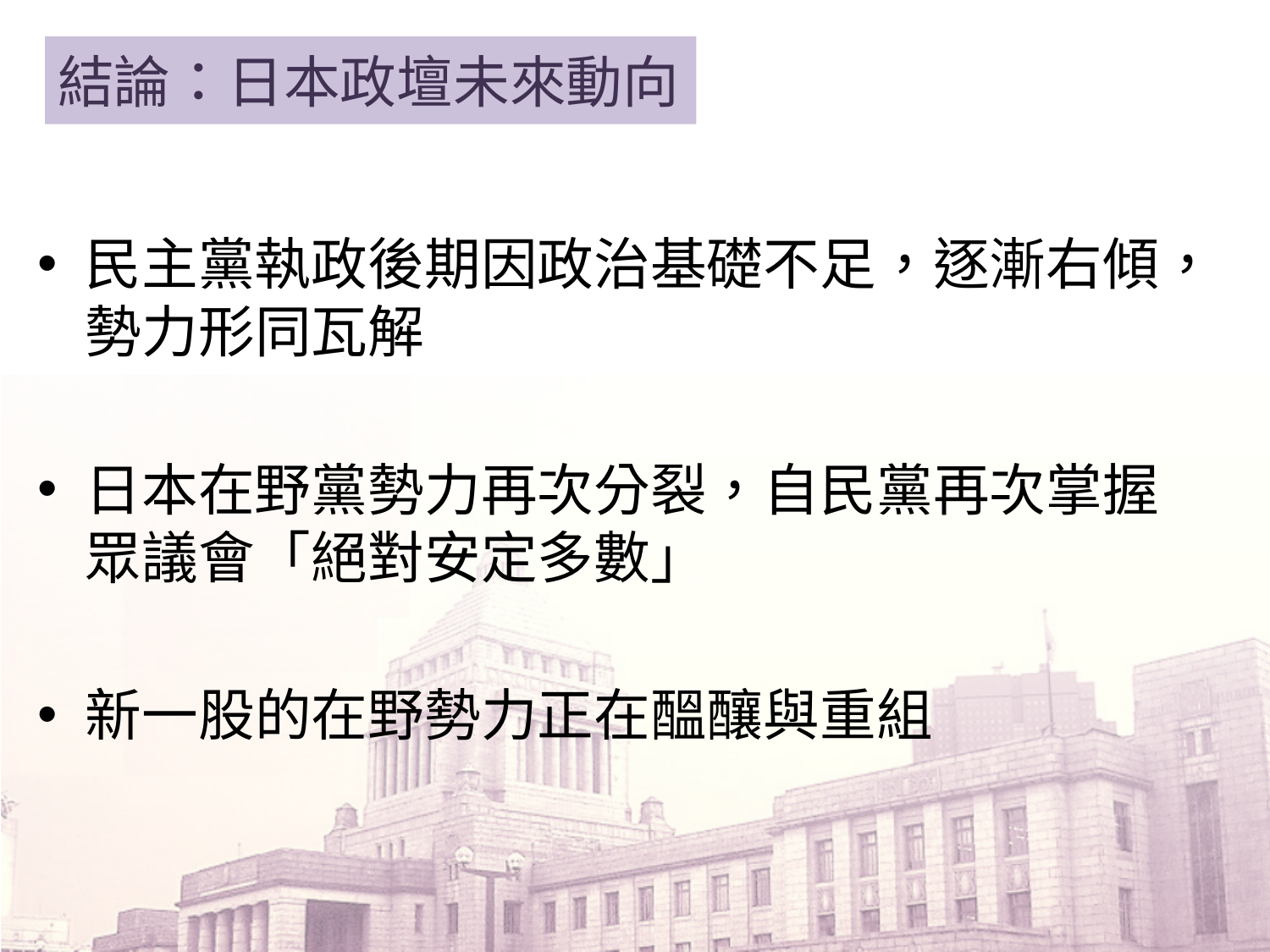

結論：日本政壇未來動向
民主黨執政後期因政治基礎不足，逐漸右傾，勢力形同瓦解

日本在野黨勢力再次分裂，自民黨再次掌握眾議會「絕對安定多數」

新一股的在野勢力正在醞釀與重組